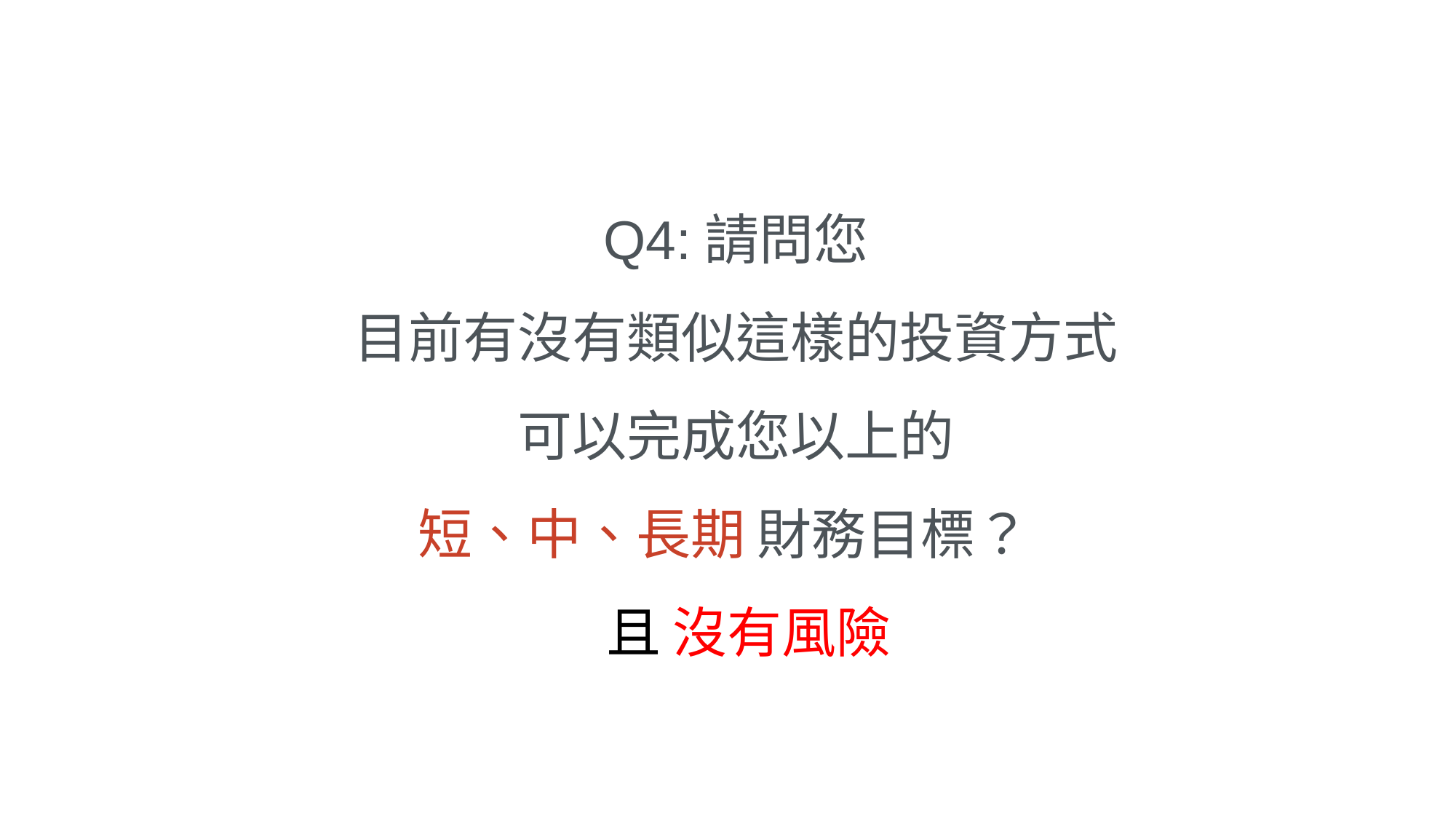

Q4:請問您
目前有沒有類似這樣的投資方式
可以完成您以上的
短、中、長期 財務目標？
 且 沒有風險